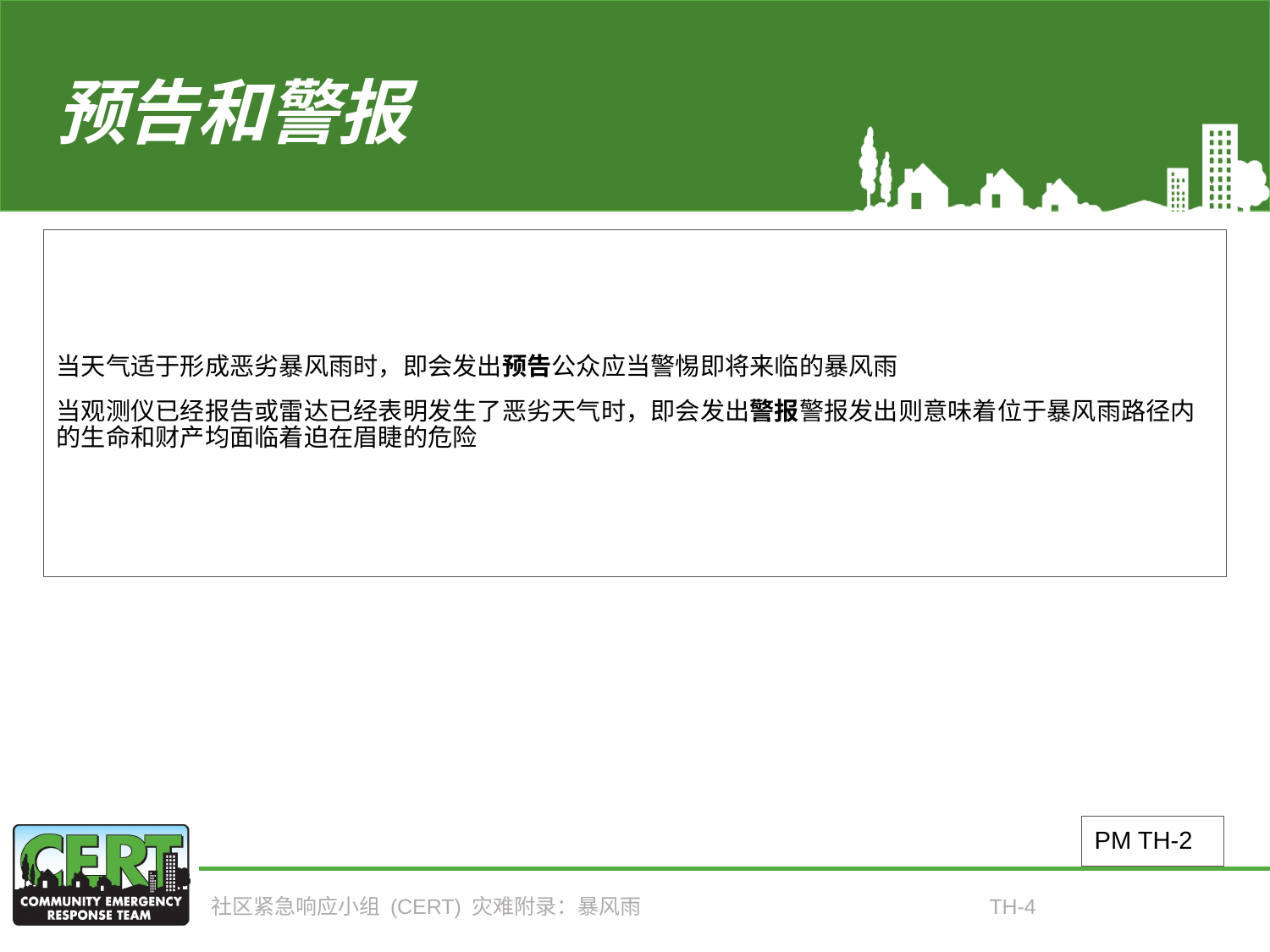

# 预告和警报
当天气适于形成恶劣暴风雨时，即会发出预告公众应当警惕即将来临的暴风雨
当观测仪已经报告或雷达已经表明发生了恶劣天气时，即会发出警报警报发出则意味着位于暴风雨路径内的生命和财产均面临着迫在眉睫的危险
PM TH-2
社区紧急响应小组 (CERT) 灾难附录：暴风雨
TH-4